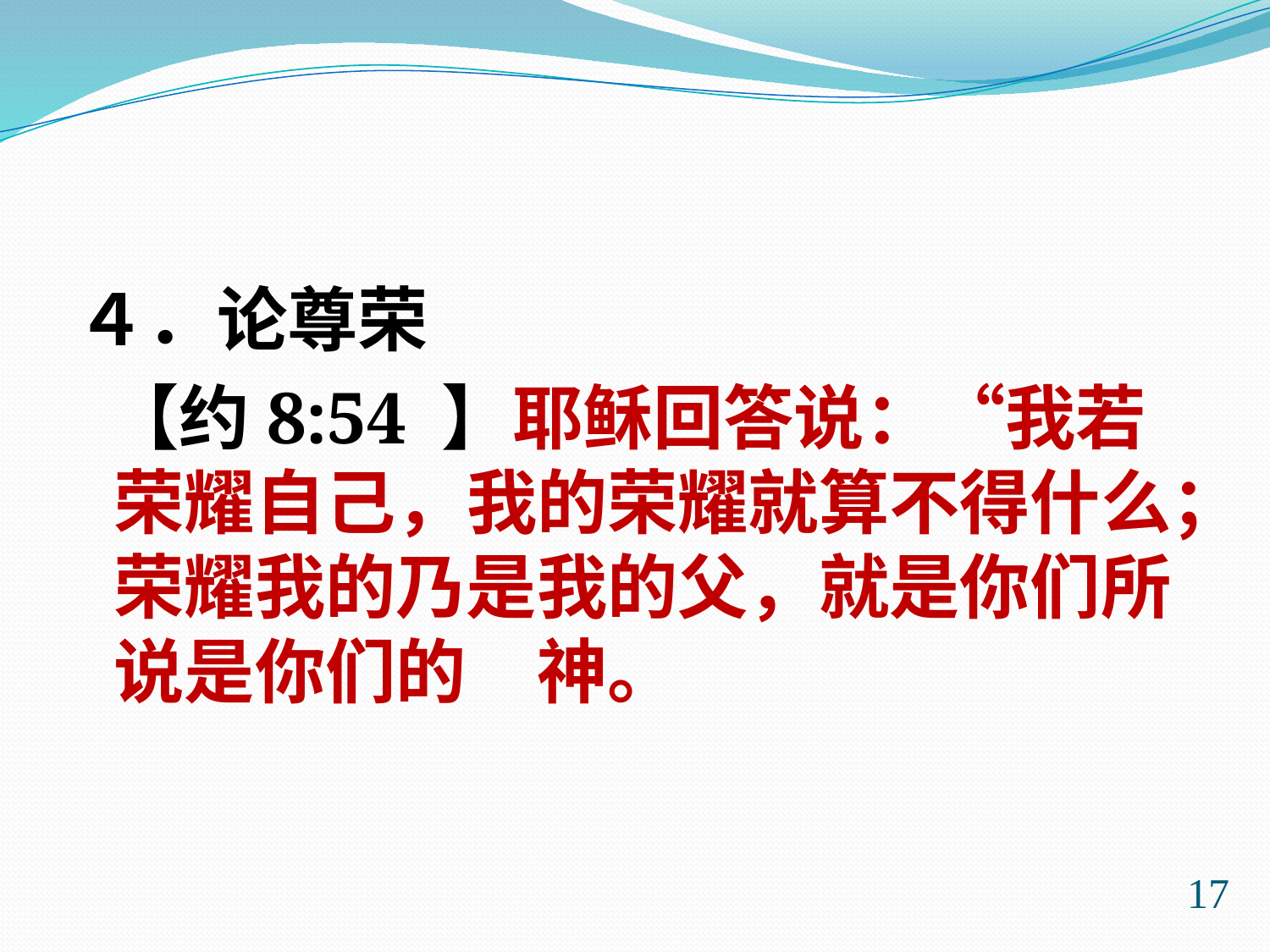

#
４．论尊荣
 【约8:54 】耶稣回答说：“我若荣耀自己，我的荣耀就算不得什么；荣耀我的乃是我的父，就是你们所说是你们的　神。

17